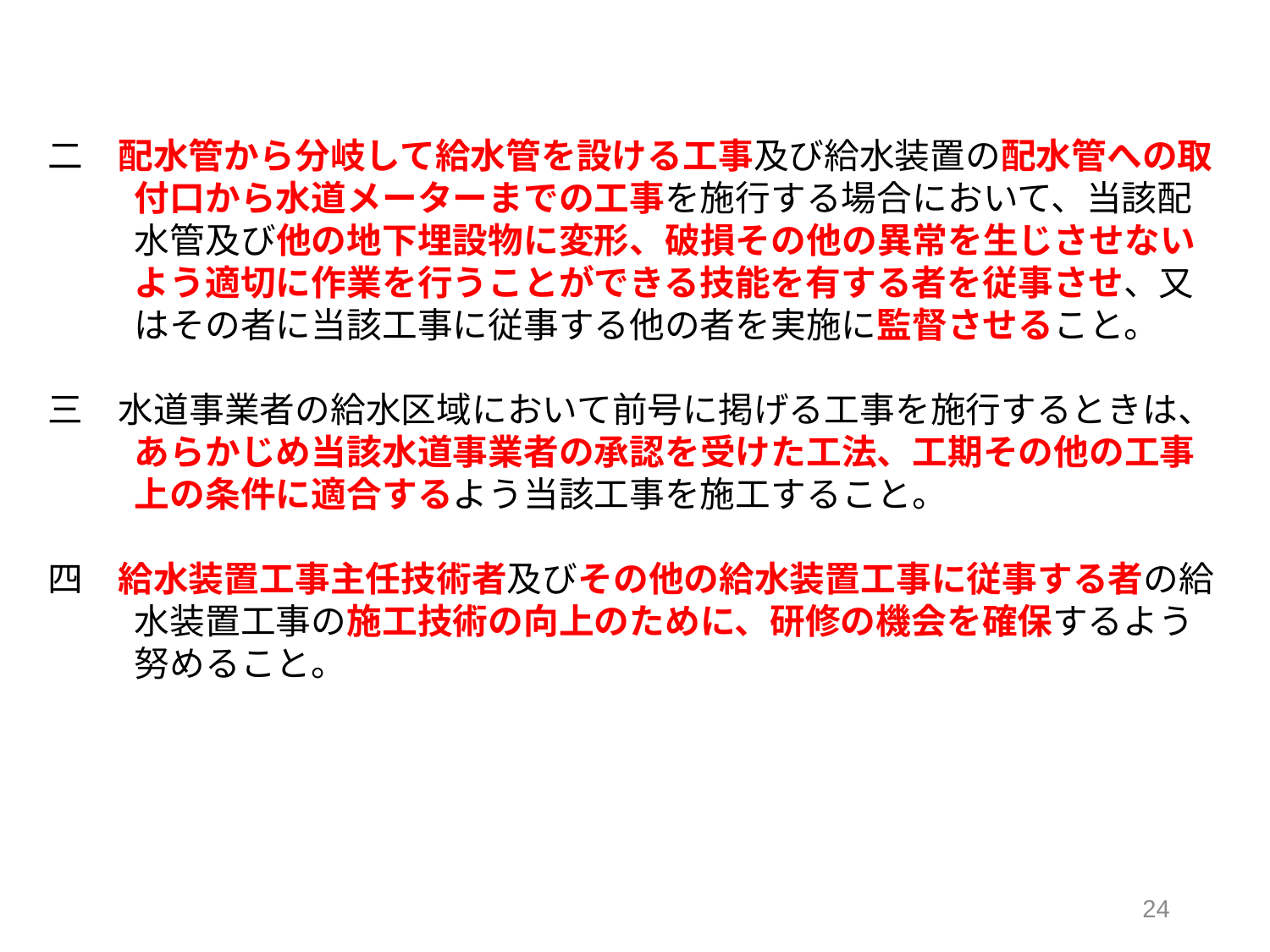

二　配水管から分岐して給水管を設ける工事及び給水装置の配水管への取付口から水道メーターまでの工事を施行する場合において、当該配水管及び他の地下埋設物に変形、破損その他の異常を生じさせないよう適切に作業を行うことができる技能を有する者を従事させ、又はその者に当該工事に従事する他の者を実施に監督させること。

三　水道事業者の給水区域において前号に掲げる工事を施行するときは、あらかじめ当該水道事業者の承認を受けた工法、工期その他の工事上の条件に適合するよう当該工事を施工すること。

四　給水装置工事主任技術者及びその他の給水装置工事に従事する者の給水装置工事の施工技術の向上のために、研修の機会を確保するよう努めること。
24